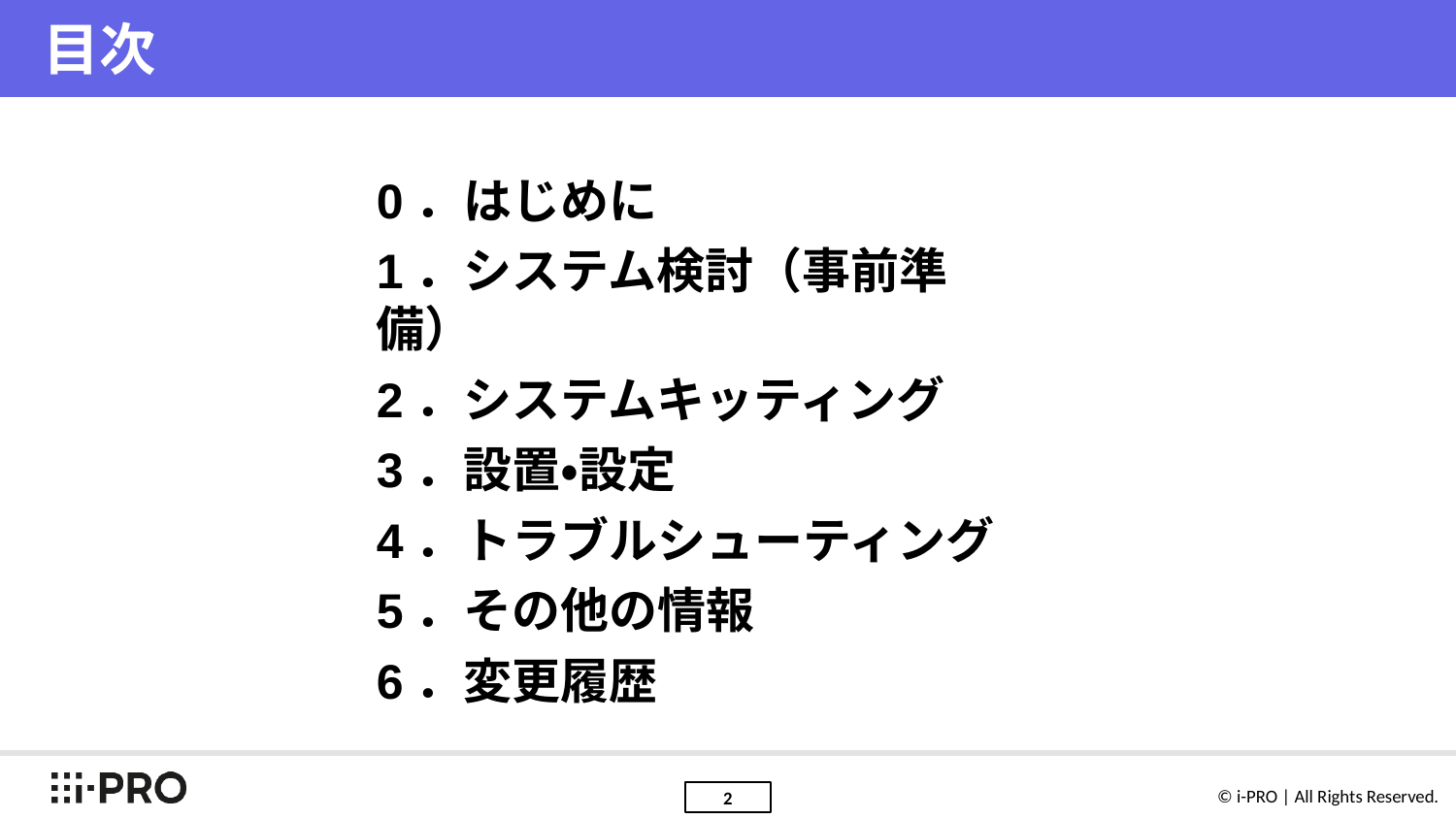

目次
0．はじめに
1．システム検討（事前準備）
2．システムキッティング
3．設置・設定
4．トラブルシューティング
5．その他の情報
6．変更履歴